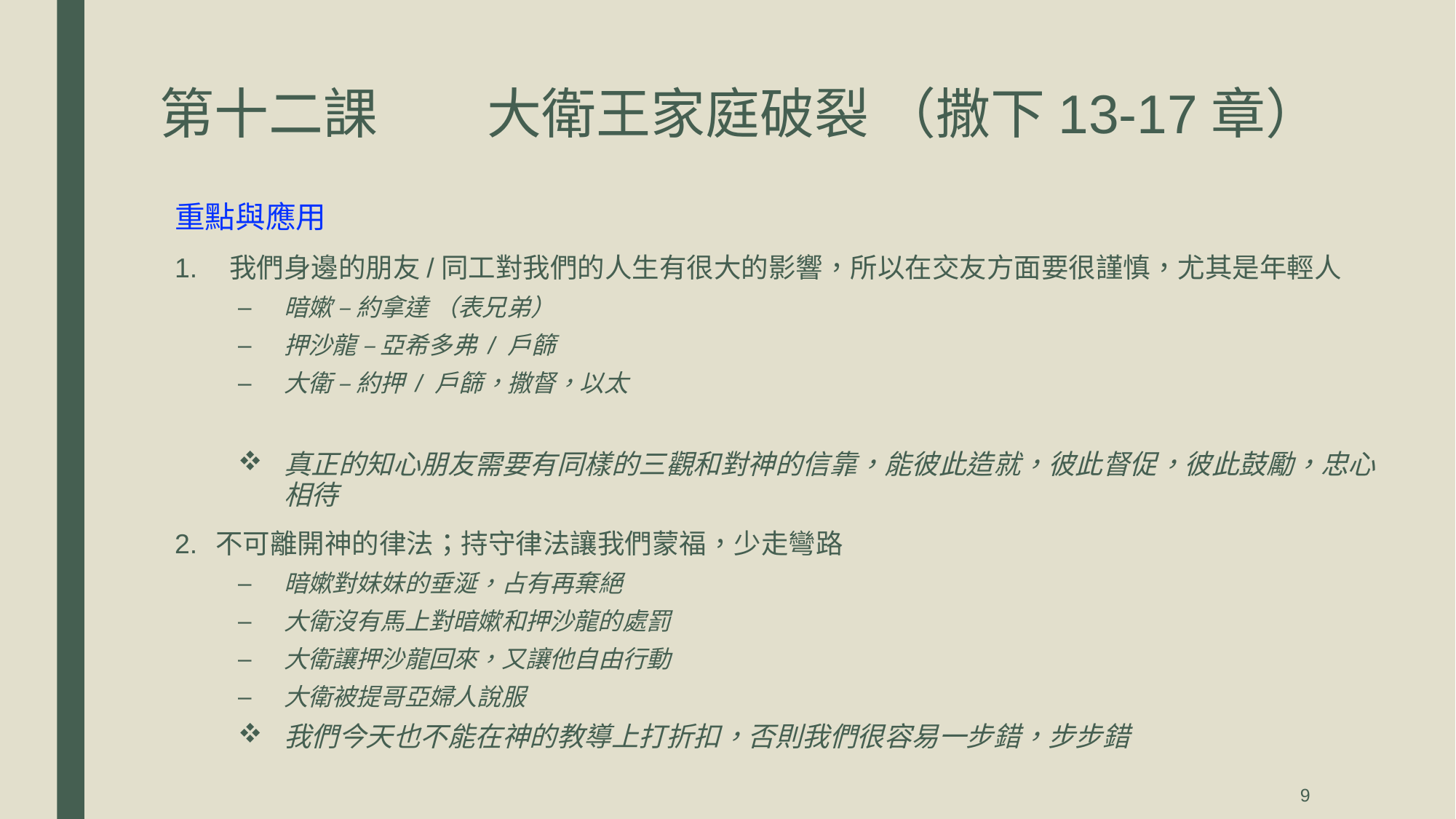

# 第十二課	大衛王家庭破裂 （撒下13-17章）
重點與應用
我們身邊的朋友/同工對我們的人生有很大的影響，所以在交友方面要很謹慎，尤其是年輕人
暗嫰 – 約拿達 （表兄弟）
押沙龍 – 亞希多弗 / 戶篩
大衛 – 約押 / 戶篩，撒督，以太

真正的知心朋友需要有同樣的三觀和對神的信靠，能彼此造就，彼此督促，彼此鼓勵，忠心相待
不可離開神的律法；持守律法讓我們蒙福，少走彎路
暗嫰對妹妹的垂涎，占有再棄絕
大衛沒有馬上對暗嫰和押沙龍的處罰
大衛讓押沙龍回來，又讓他自由行動
大衛被提哥亞婦人說服
我們今天也不能在神的教導上打折扣，否則我們很容易一步錯，步步錯

9